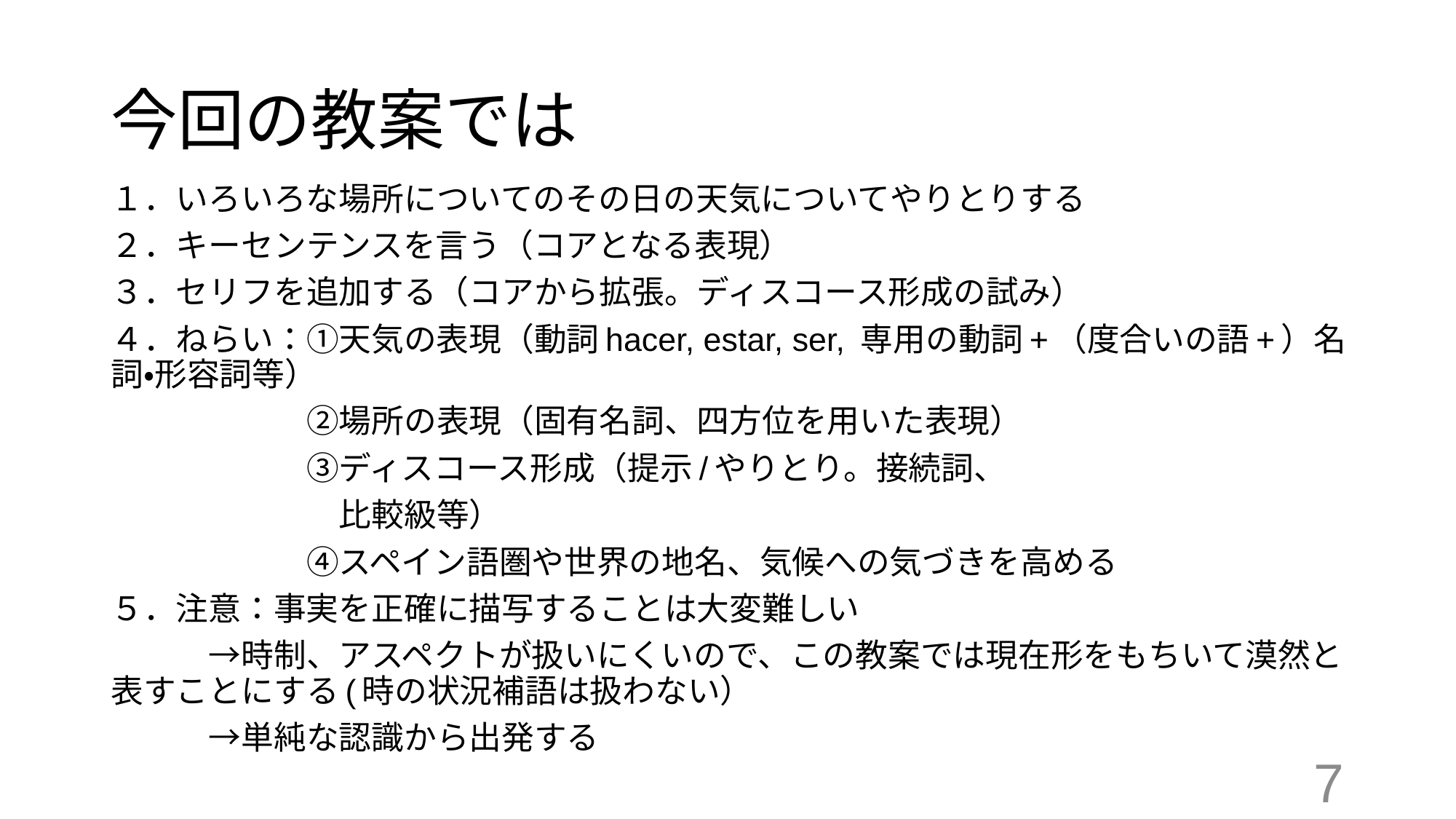

# 今回の教案では
１．いろいろな場所についてのその日の天気についてやりとりする
２．キーセンテンスを言う（コアとなる表現）
３．セリフを追加する（コアから拡張。ディスコース形成の試み）
４．ねらい：①天気の表現（動詞hacer, estar, ser, 専用の動詞+（度合いの語+）名詞・形容詞等）
　　　　　　②場所の表現（固有名詞、四方位を用いた表現）
　　　　　　③ディスコース形成（提示/やりとり。接続詞、
　　　　　　　比較級等）
　　　　　　④スペイン語圏や世界の地名、気候への気づきを高める
５．注意：事実を正確に描写することは大変難しい
　　　→時制、アスペクトが扱いにくいので、この教案では現在形をもちいて漠然と表すことにする(時の状況補語は扱わない）
　　　→単純な認識から出発する
7